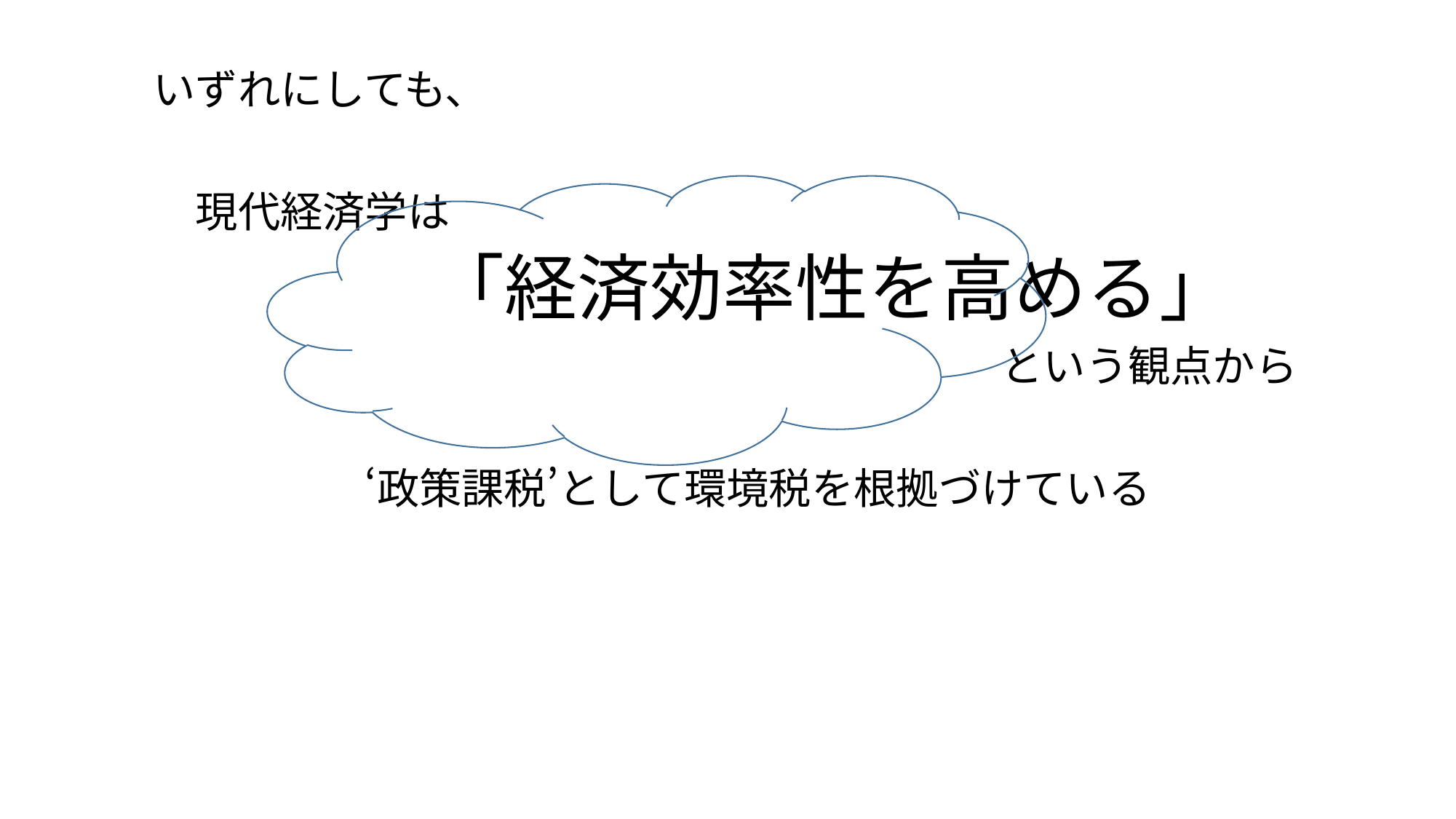

#
　いずれにしても、

　　現代経済学は
　　　　　　　「経済効率性を高める」
　　　　　　　　　　　　　　　　　　　　　という観点から

　　　　　　‘政策課税’として環境税を根拠づけている